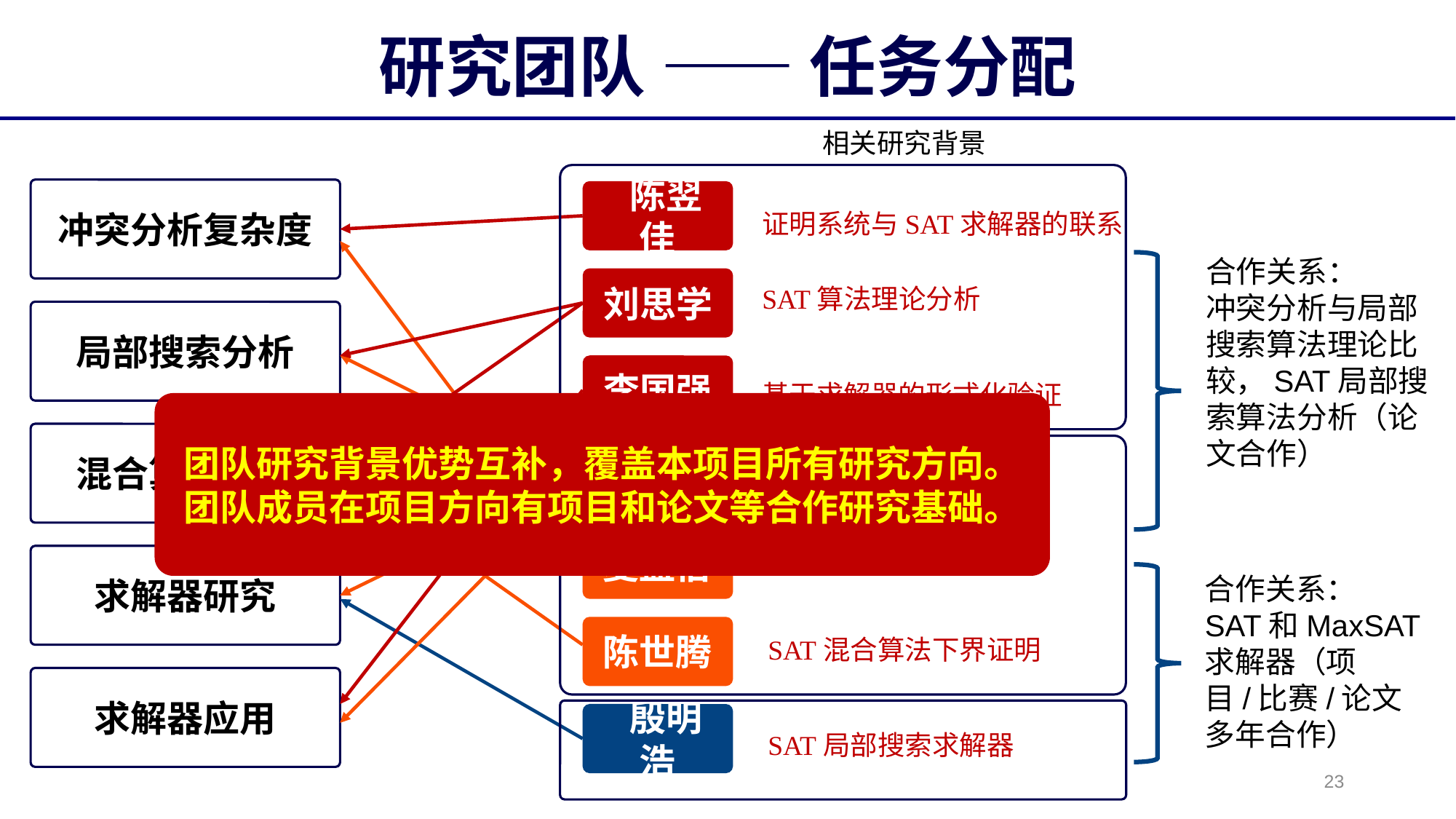

# 研究团队 —— 任务分配
相关研究背景

冲突分析复杂度
 陈翌佳

证明系统与SAT求解器的联系
合作关系：
冲突分析与局部搜索算法理论比较，SAT局部搜索算法分析（论文合作）

刘思学
SAT算法理论分析
局部搜索分析
李国强
基于求解器的形式化验证
团队研究背景优势互补，覆盖本项目所有研究方向。
团队成员在项目方向有项目和论文等合作研究基础。
混合算法分析

蔡少伟
SAT求解器
夏盟佶
计算复杂度二分定理
求解器研究

合作关系：
SAT和MaxSAT求解器（项目/比赛/论文多年合作）
陈世腾
SAT混合算法下界证明
求解器应用

 殷明浩
SAT局部搜索求解器
23